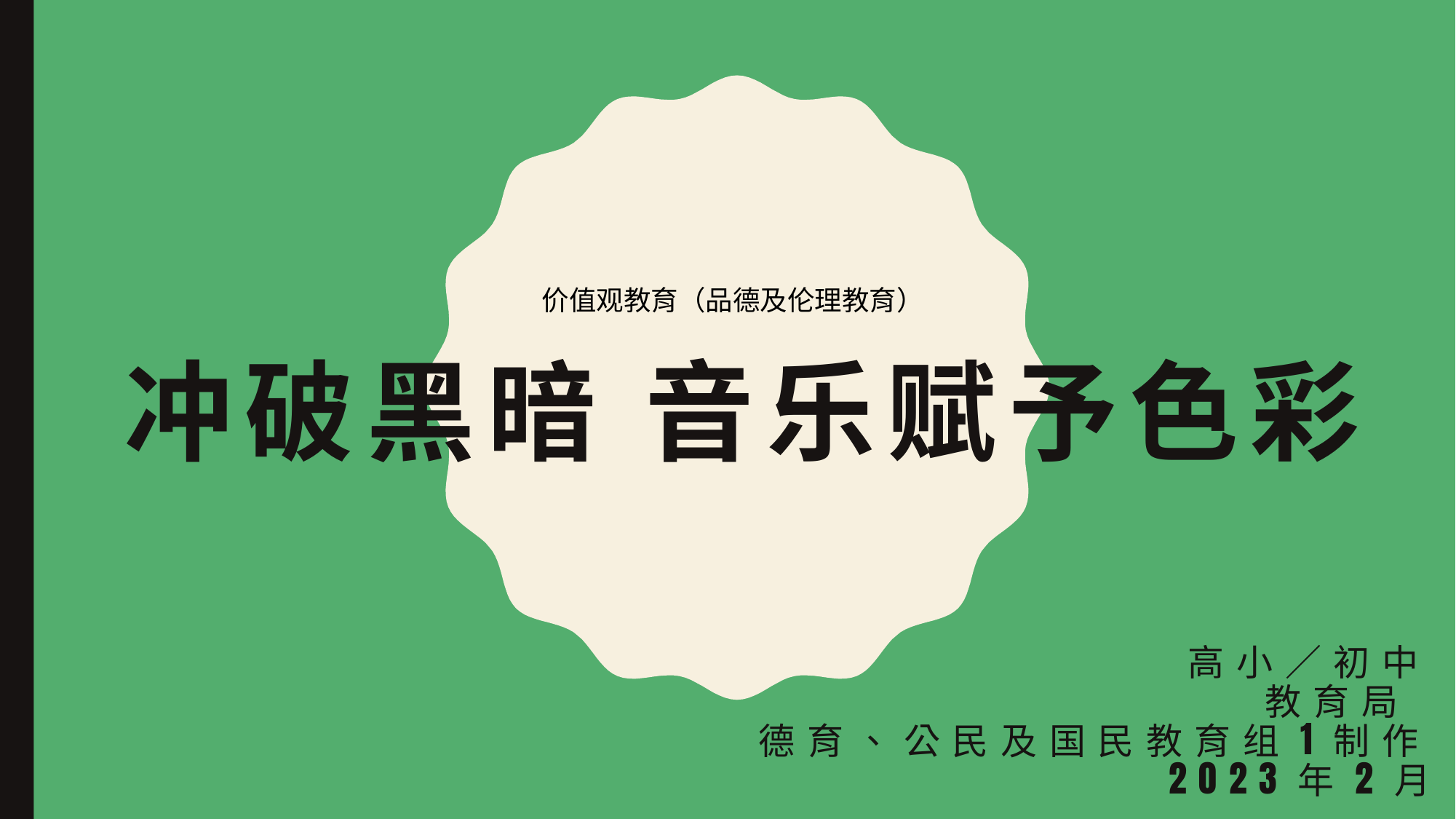

# 冲破黑暗 音乐赋予色彩
价值观教育（品德及伦理教育）
高小／初中
教育局
德育、公民及国民教育组1制作
2023年2月